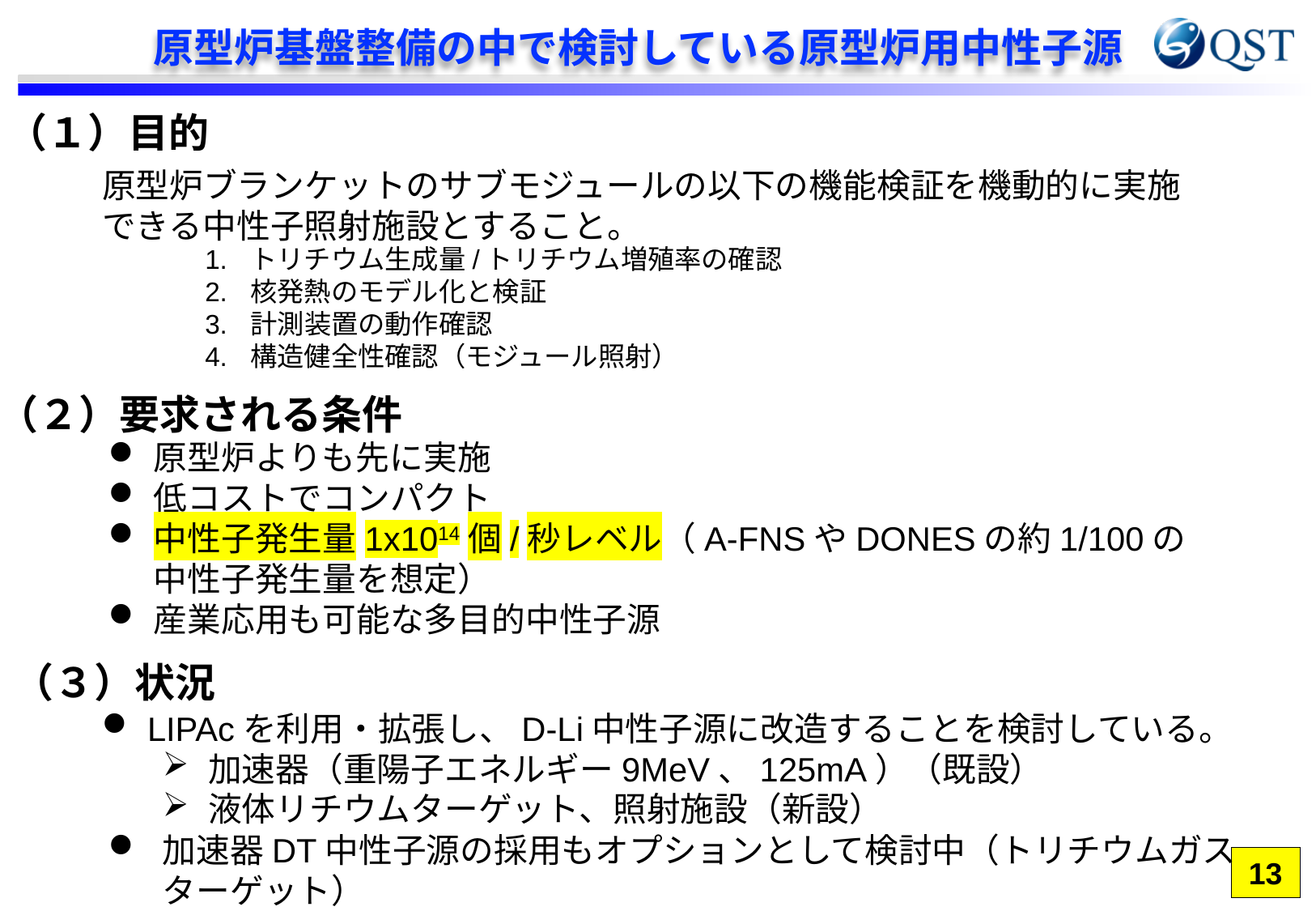

原型炉基盤整備の中で検討している原型炉用中性子源
（１）目的
原型炉ブランケットのサブモジュールの以下の機能検証を機動的に実施できる中性子照射施設とすること。
トリチウム生成量/トリチウム増殖率の確認
核発熱のモデル化と検証
計測装置の動作確認
構造健全性確認（モジュール照射）
（２）要求される条件
原型炉よりも先に実施
低コストでコンパクト
中性子発生量1x1014個/秒レベル（A-FNSやDONESの約1/100の中性子発生量を想定）
産業応用も可能な多目的中性子源
（３）状況
LIPAcを利用・拡張し、D-Li中性子源に改造することを検討している。
加速器（重陽子エネルギー9MeV、125mA）（既設）
液体リチウムターゲット、照射施設（新設）
加速器DT中性子源の採用もオプションとして検討中（トリチウムガスターゲット）
13